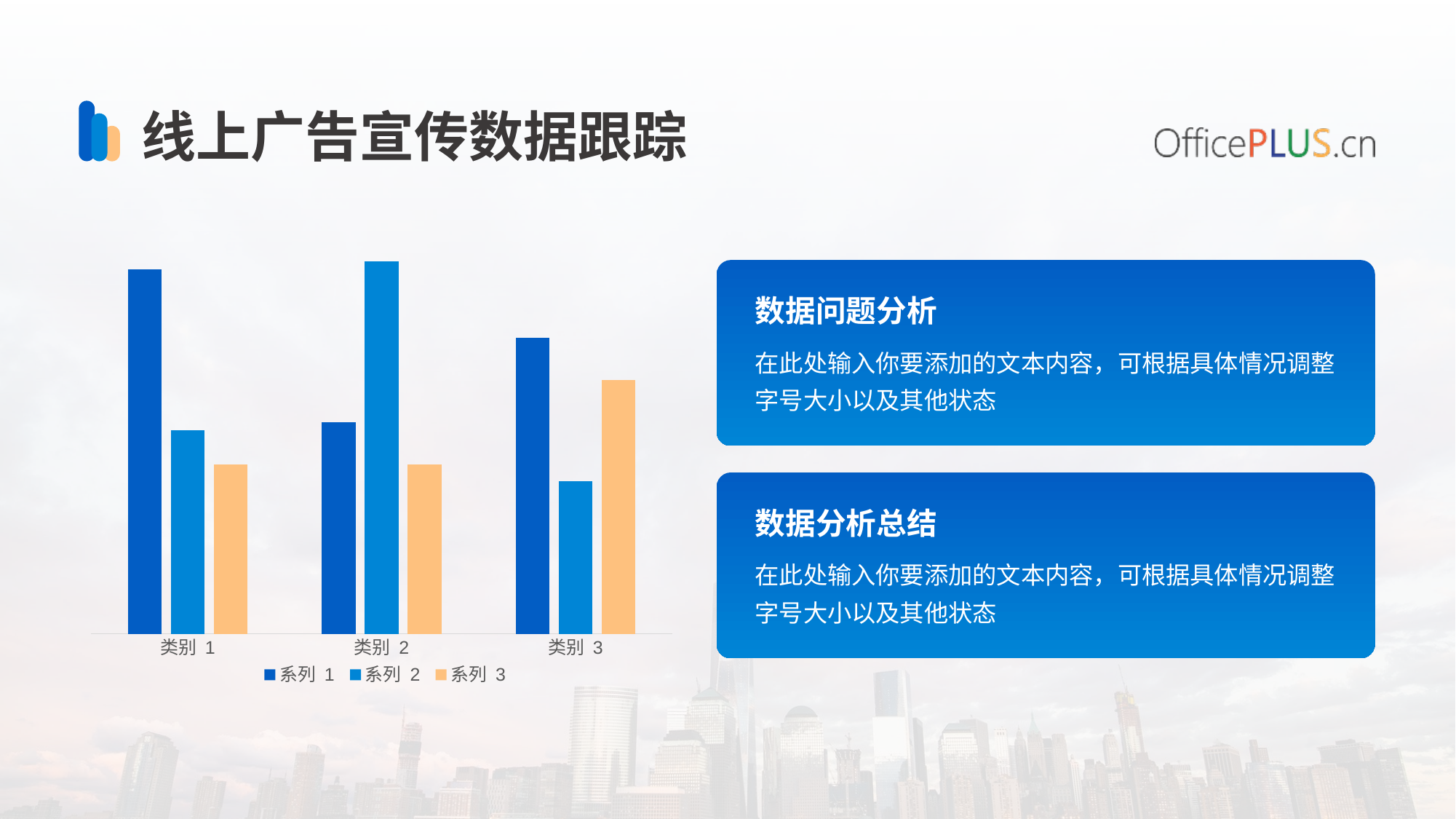

线上广告宣传数据跟踪

### Chart

| Category | 系列 1 | 系列 2 | 系列 3 |
|---|---|---|---|
| 类别 1 | 4.3 | 2.4 | 2.0 |
| 类别 2 | 2.5 | 4.4 | 2.0 |
| 类别 3 | 3.5 | 1.8 | 3.0 |
数据问题分析
在此处输入你要添加的文本内容，可根据具体情况调整字号大小以及其他状态

数据分析总结
在此处输入你要添加的文本内容，可根据具体情况调整字号大小以及其他状态